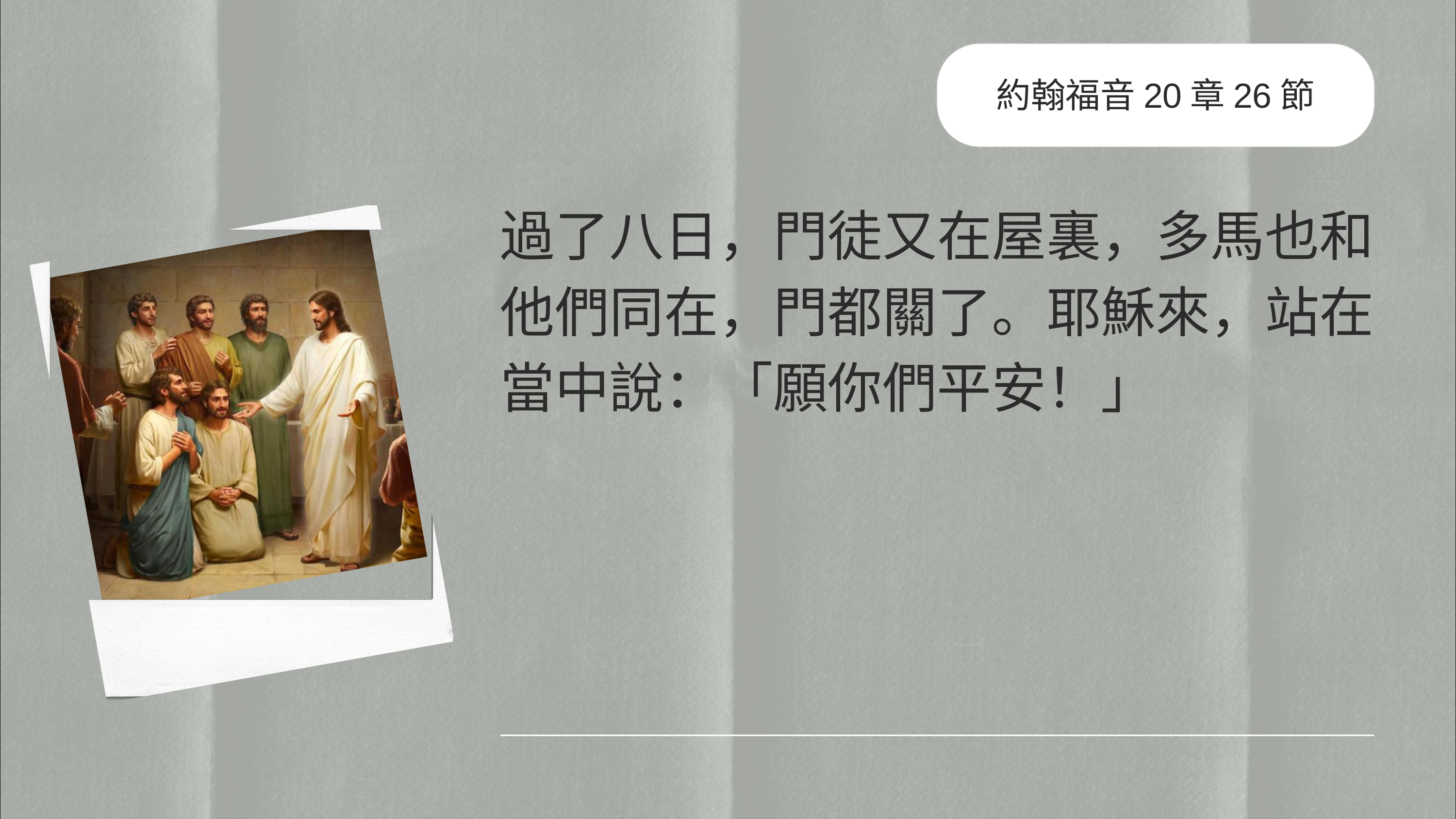

約翰福音20章26節
過了八日，門徒又在屋裏，多馬也和他們同在，門都關了。耶穌來，站在當中說：「願你們平安！」